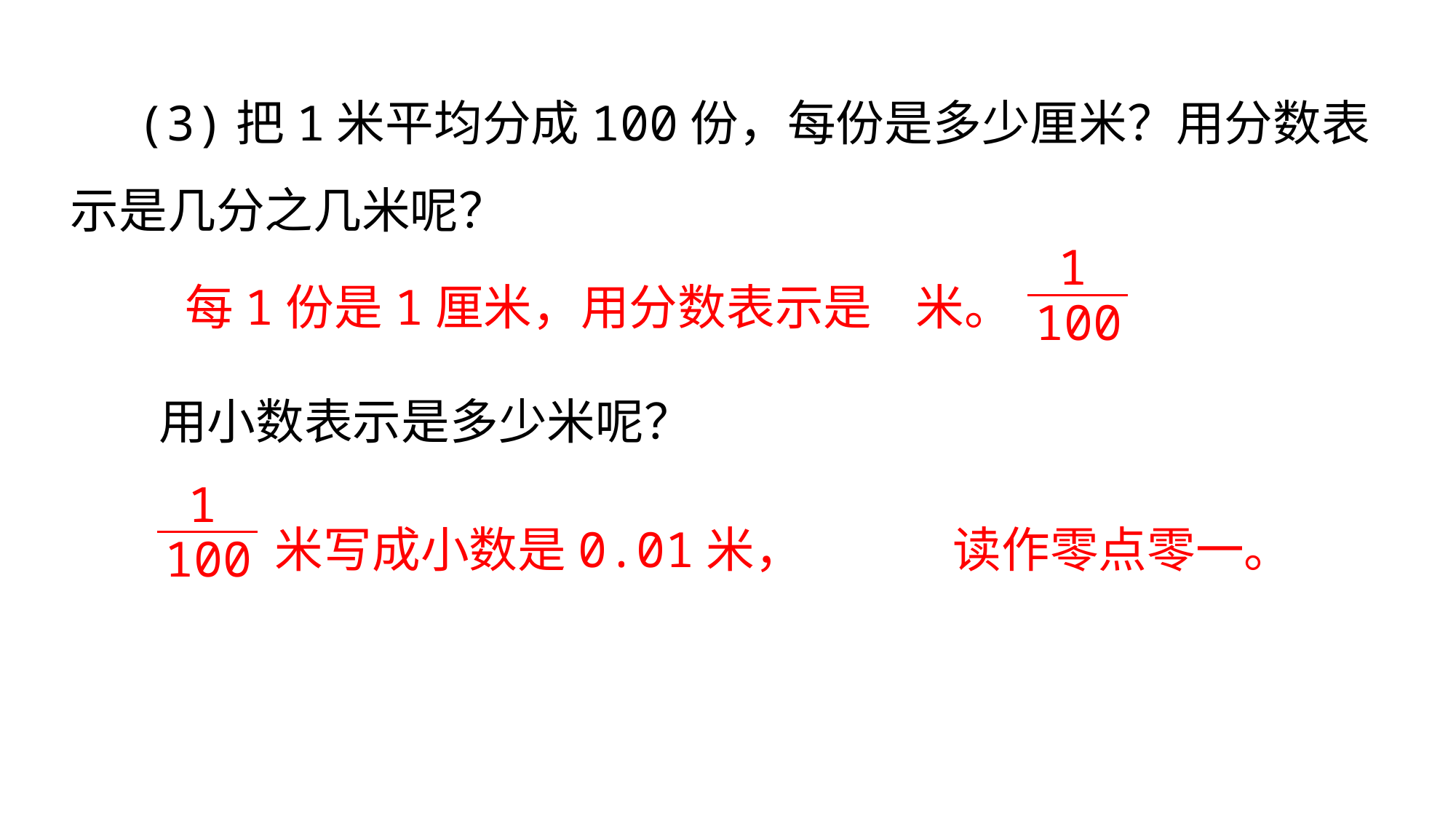

(3)把1米平均分成100份，每份是多少厘米？用分数表示是几分之几米呢？
1
100
每1份是1厘米，用分数表示是    米。
用小数表示是多少米呢？
1
100
米写成小数是0.01米，
读作零点零一。